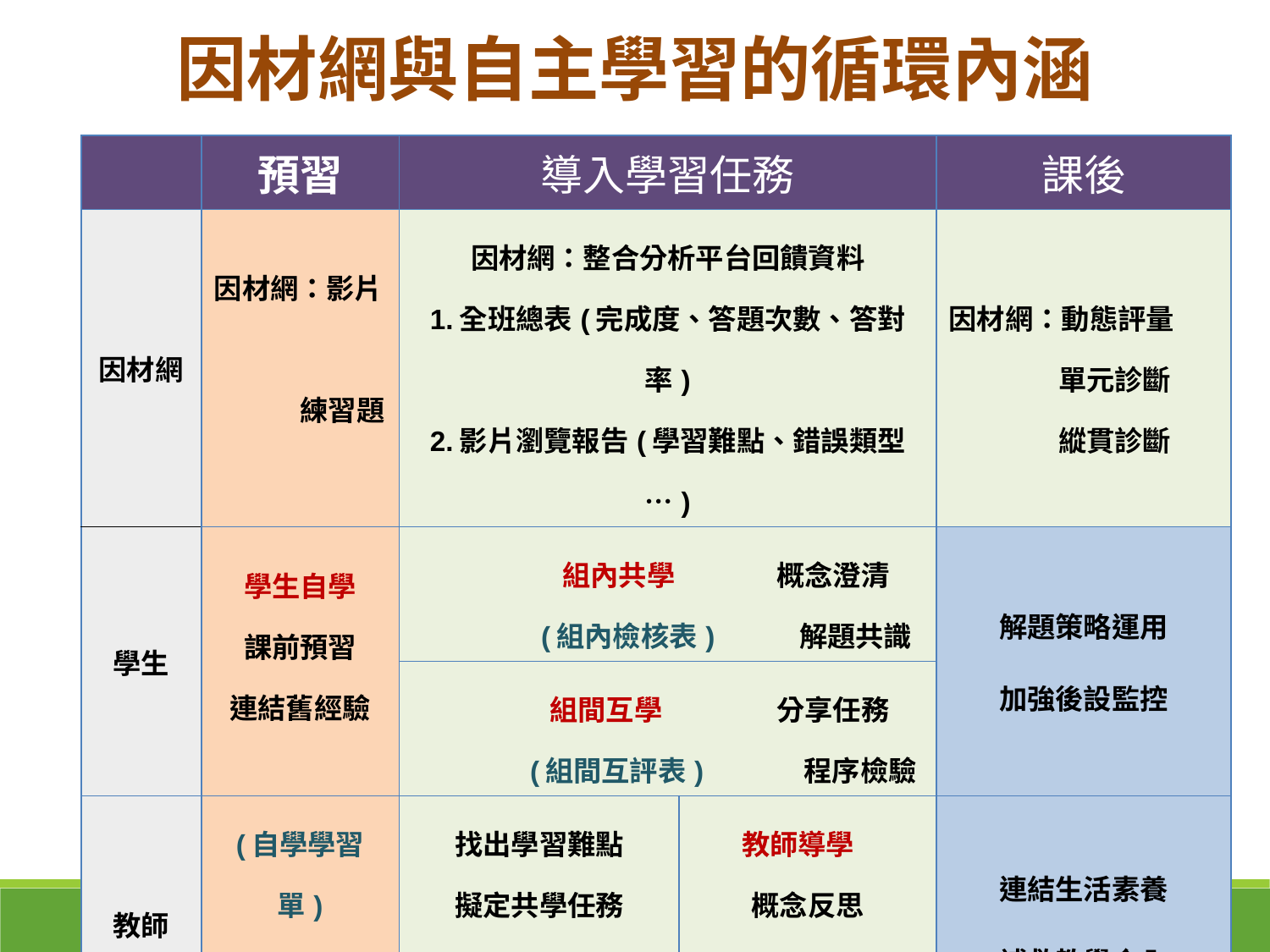

因材網與自主學習的循環內涵
|  | 預習 | 導入學習任務 |  | 課後 |
| --- | --- | --- | --- | --- |
| 因材網 | 因材網：影片 練習題 | 因材網：整合分析平台回饋資料 1.全班總表(完成度、答題次數、答對率) 2.影片瀏覽報告(學習難點、錯誤類型…) |  | 因材網：動態評量 單元診斷 縱貫診斷 |
| 學生 | 學生自學 課前預習 連結舊經驗 | 組內共學 概念澄清 (組內檢核表) 解題共識 |  | 解題策略運用 加強後設監控 |
|  |  | 組間互學 分享任務 (組間互評表) 程序檢驗 |  |  |
| 教師 | (自學學習單) 檢視預習報表 聚焦教學重點 | 找出學習難點 擬定共學任務 分配小組任務 (小組任務表) | 教師導學 概念反思 回饋評估 | 連結生活素養 補救教學介入 |
52